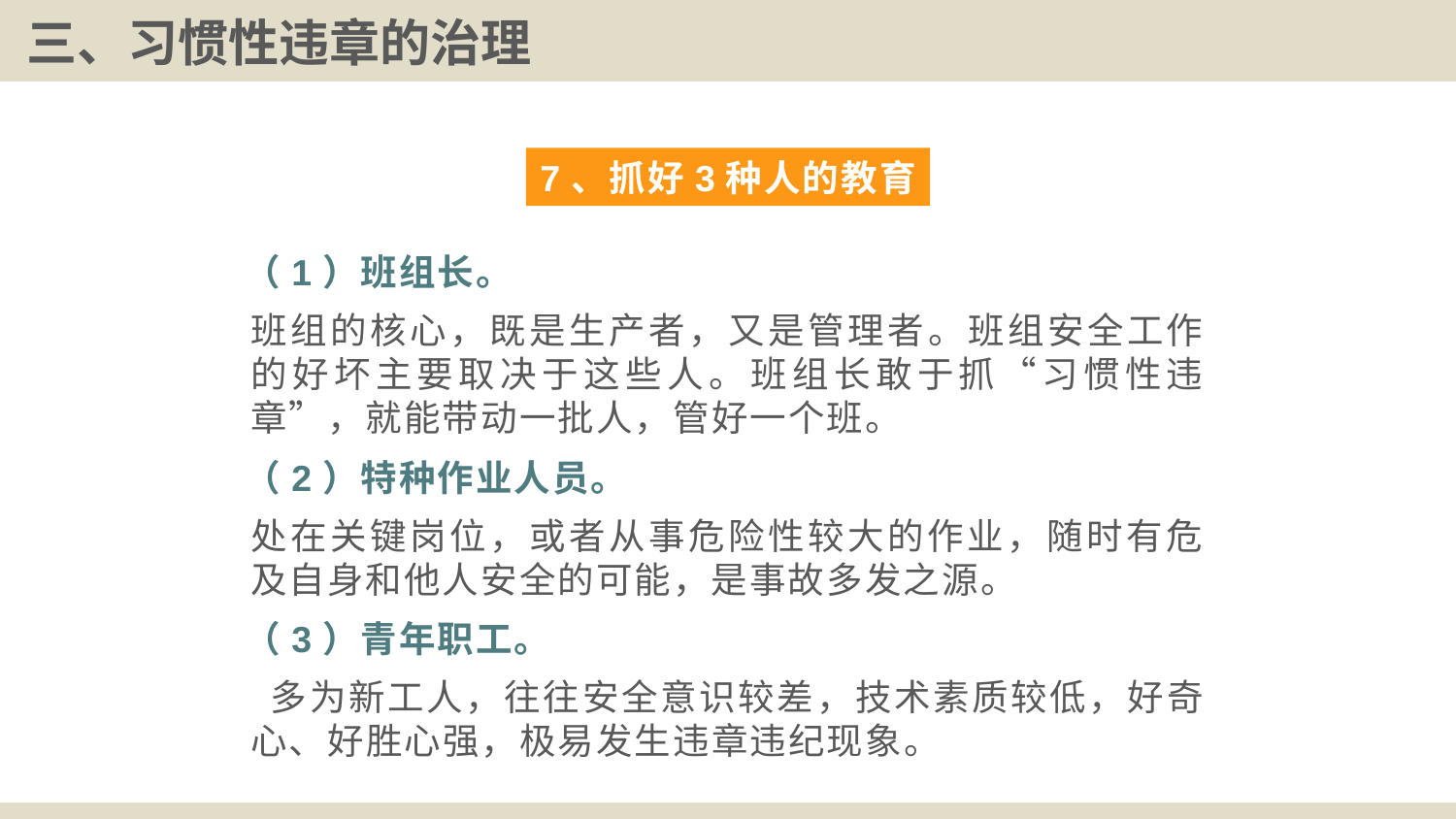

三、习惯性违章的治理
7、抓好3种人的教育
（1）班组长。
班组的核心，既是生产者，又是管理者。班组安全工作的好坏主要取决于这些人。班组长敢于抓“习惯性违章”，就能带动一批人，管好一个班。
（2）特种作业人员。
处在关键岗位，或者从事危险性较大的作业，随时有危及自身和他人安全的可能，是事故多发之源。
（3）青年职工。
 多为新工人，往往安全意识较差，技术素质较低，好奇心、好胜心强，极易发生违章违纪现象。